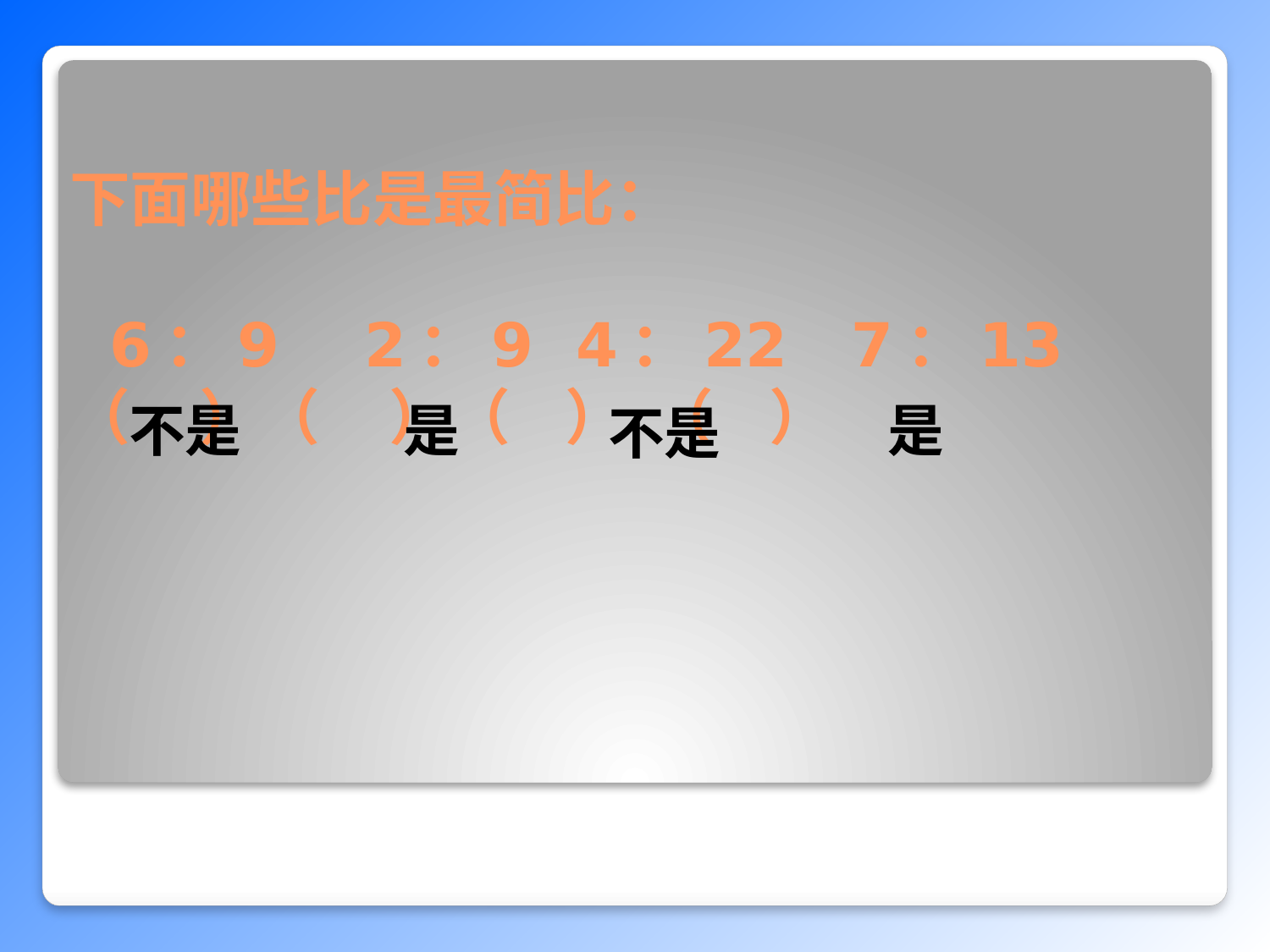

# 下面哪些比是最简比： 6：9    2：9  4：22   7：13 （     ）（     ）（    ）  （    ）
是
不是
是
不是